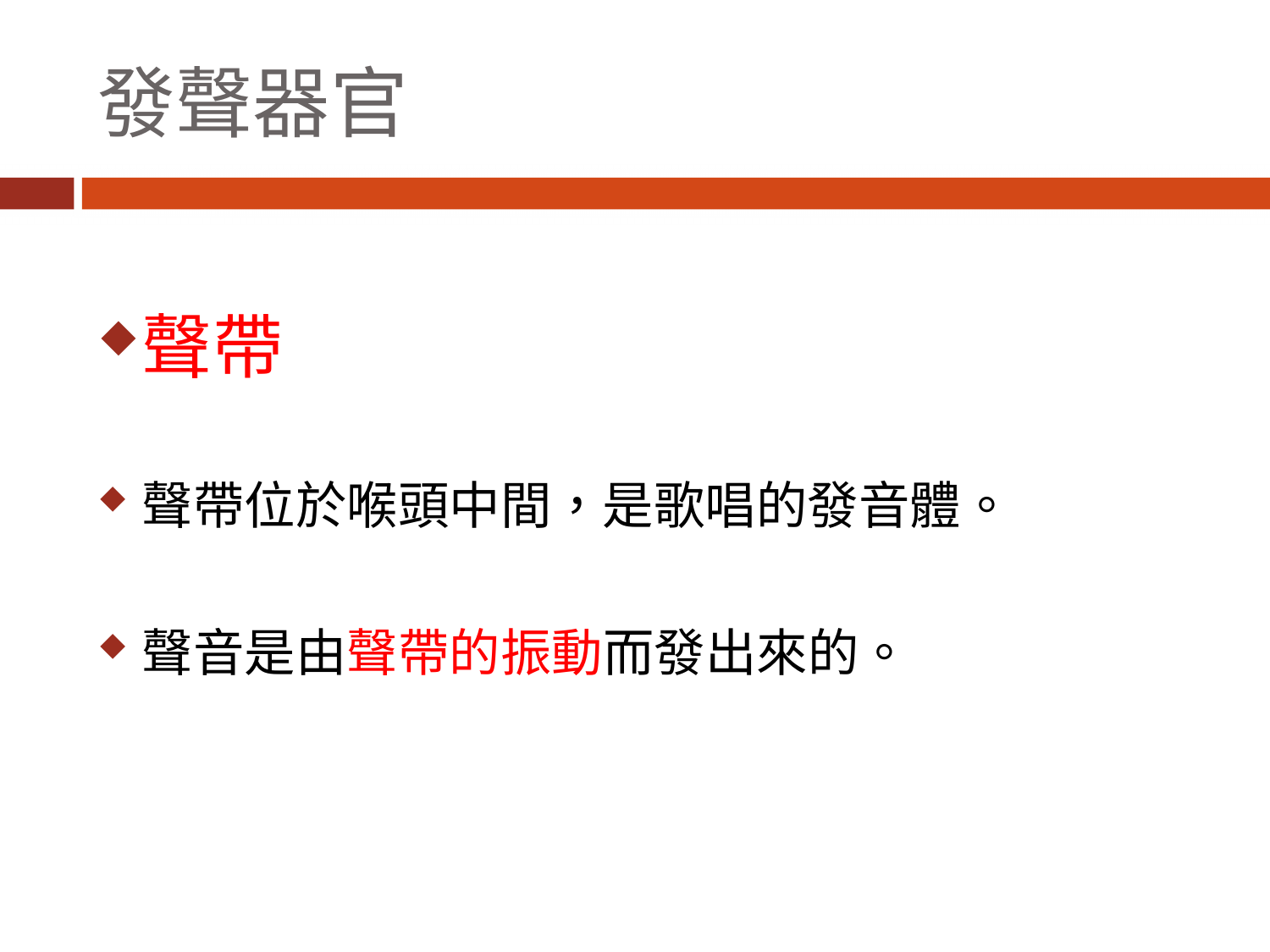

# 發聲器官

聲帶

聲帶位於喉頭中間，是歌唱的發音體。

聲音是由聲帶的振動而發出來的。